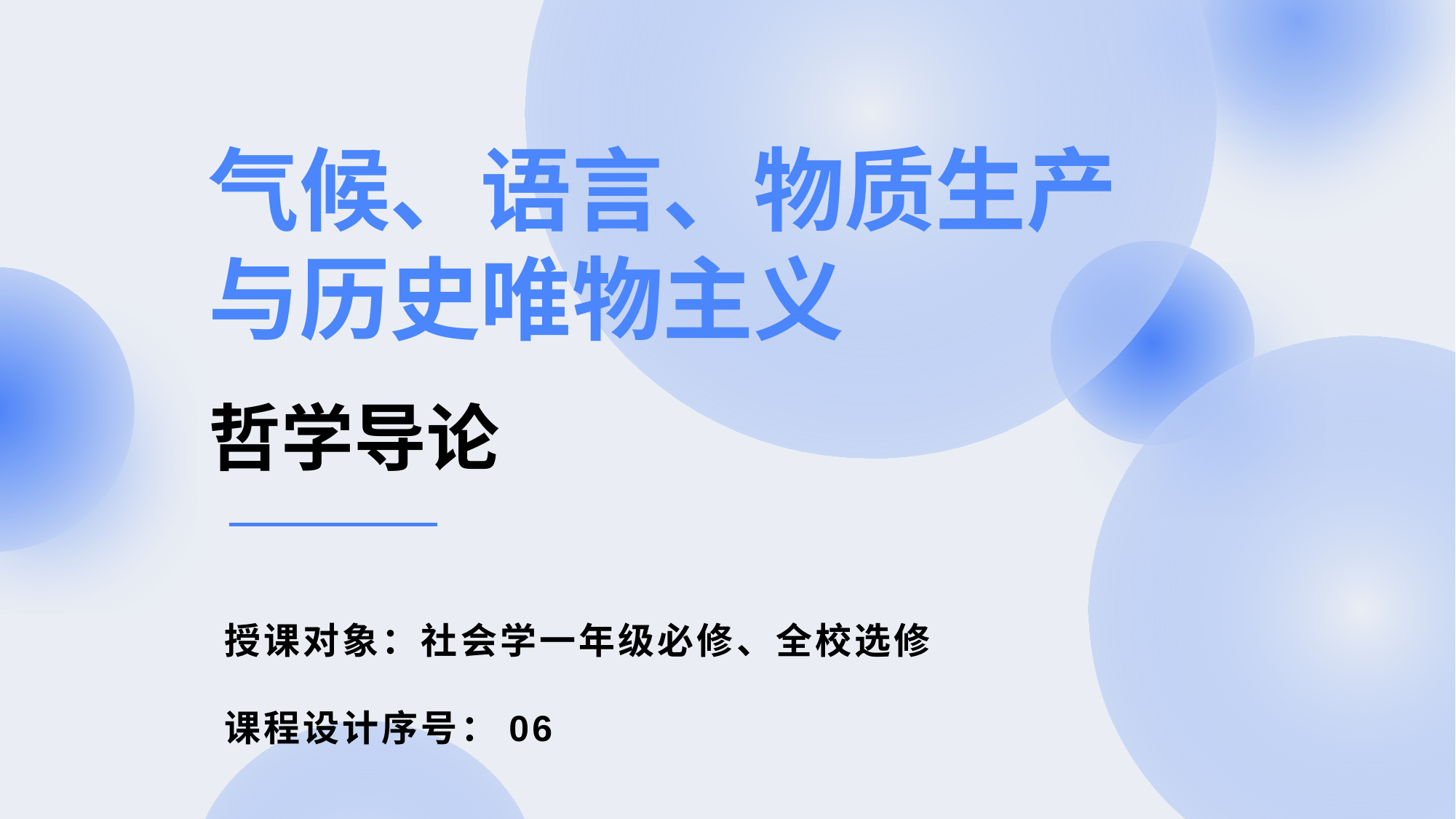

气候、语言、物质生产
与历史唯物主义

哲学导论
授课对象：社会学一年级必修、全校选修

课程设计序号：06